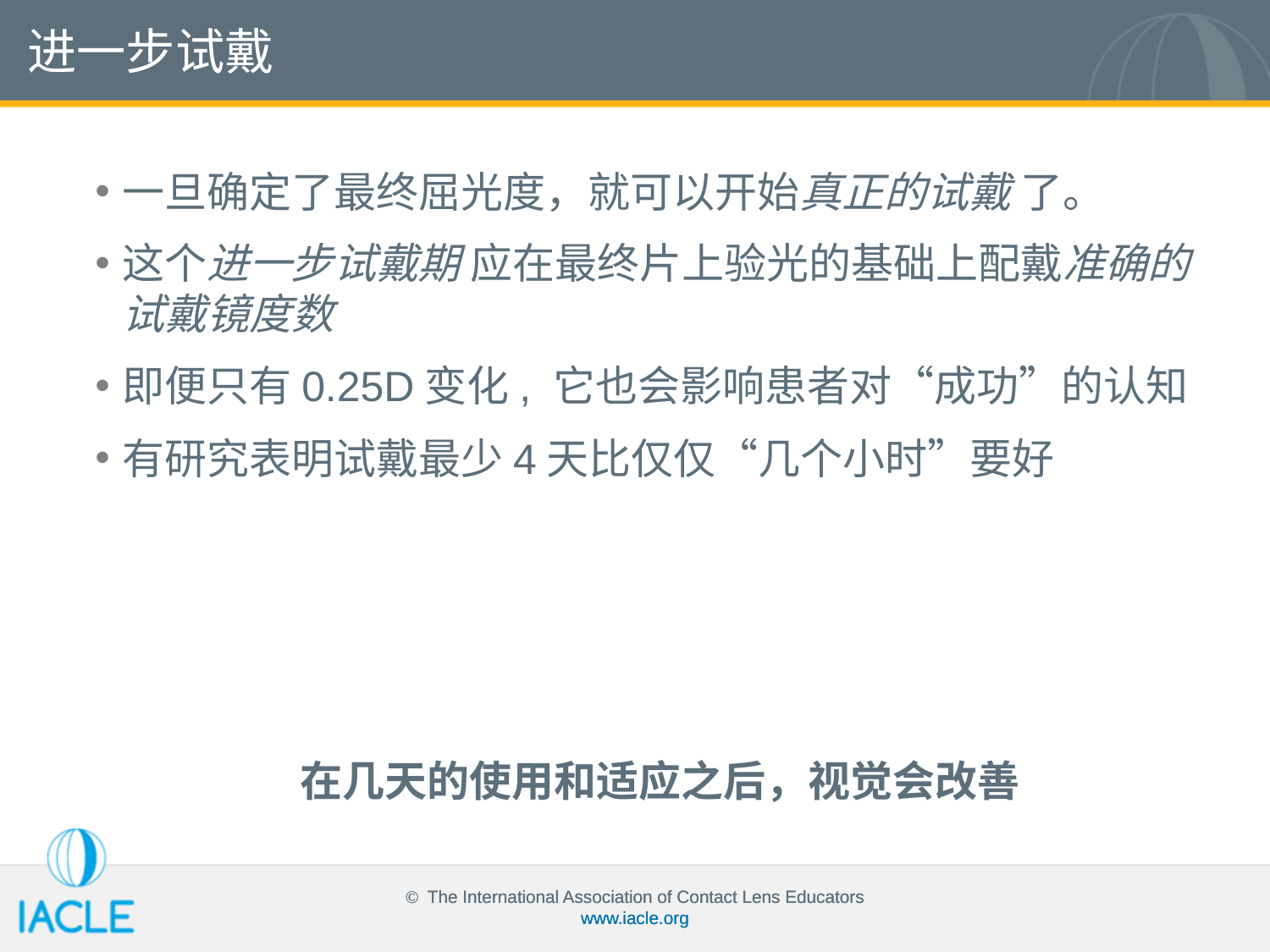

进一步试戴
一旦确定了最终屈光度，就可以开始真正的试戴 了。
这个进一步试戴期 应在最终片上验光的基础上配戴准确的试戴镜度数
即便只有0.25D变化, 它也会影响患者对“成功”的认知
有研究表明试戴最少4天比仅仅“几个小时”要好
 在几天的使用和适应之后，视觉会改善